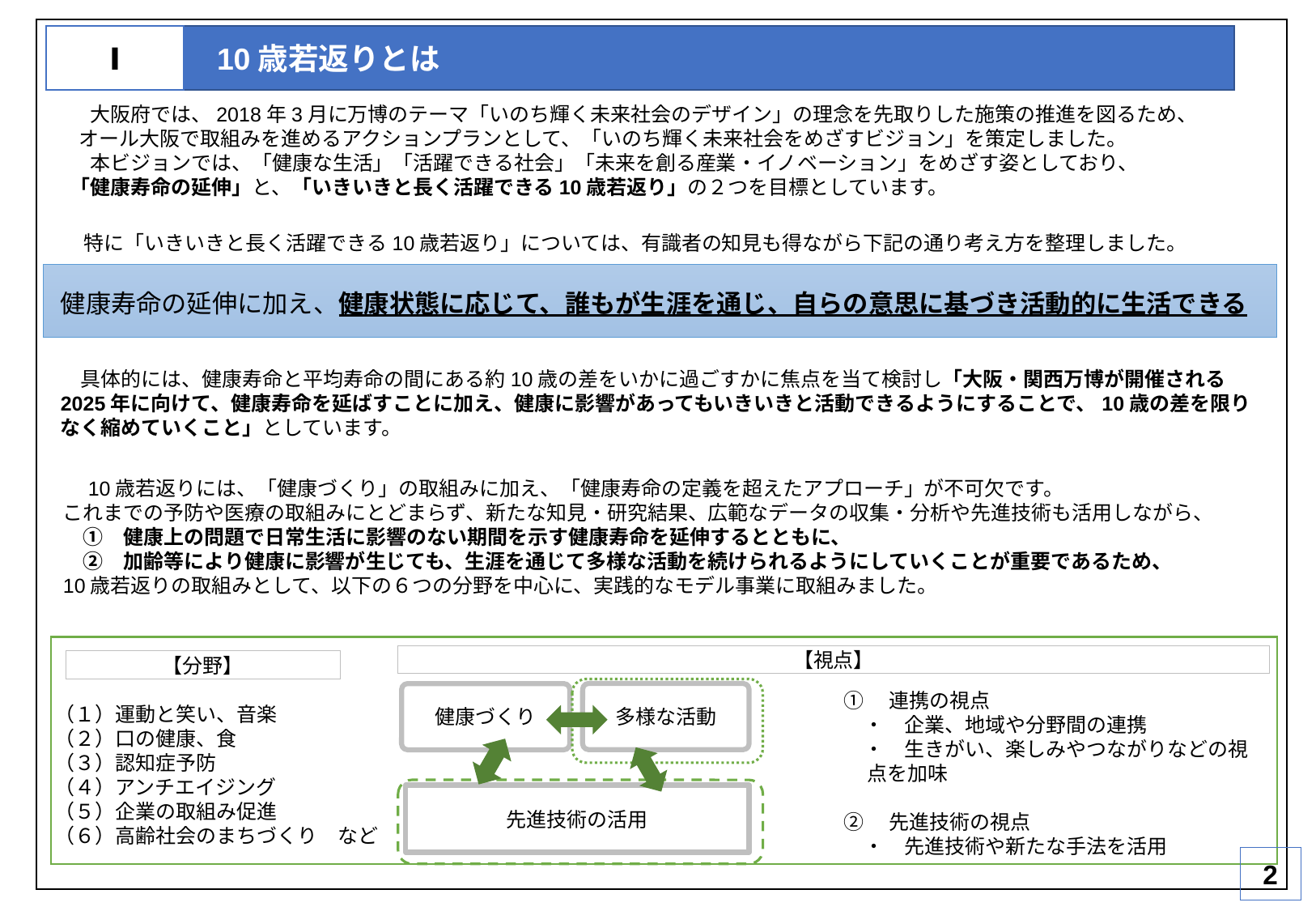

10歳若返りとは
Ⅰ
　大阪府では、2018年3月に万博のテーマ「いのち輝く未来社会のデザイン」の理念を先取りした施策の推進を図るため、
 オール大阪で取組みを進めるアクションプランとして、「いのち輝く未来社会をめざすビジョン」を策定しました。
　本ビジョンでは、「健康な生活」「活躍できる社会」「未来を創る産業・イノベーション」をめざす姿としており、
「健康寿命の延伸」と、「いきいきと長く活躍できる10歳若返り」の２つを目標としています。
　特に「いきいきと長く活躍できる10歳若返り」については、有識者の知見も得ながら下記の通り考え方を整理しました。

健康寿命の延伸に加え、健康状態に応じて、誰もが生涯を通じ、自らの意思に基づき活動的に生活できる

　具体的には、健康寿命と平均寿命の間にある約10歳の差をいかに過ごすかに焦点を当て検討し「大阪・関西万博が開催される2025年に向けて、健康寿命を延ばすことに加え、健康に影響があってもいきいきと活動できるようにすることで、10歳の差を限りなく縮めていくこと」としています。

　10歳若返りには、「健康づくり」の取組みに加え、「健康寿命の定義を超えたアプローチ」が不可欠です。
これまでの予防や医療の取組みにとどまらず、新たな知見・研究結果、広範なデータの収集・分析や先進技術も活用しながら、
　①　健康上の問題で日常生活に影響のない期間を示す健康寿命を延伸するとともに、
　②　加齢等により健康に影響が生じても、生涯を通じて多様な活動を続けられるようにしていくことが重要であるため、
10歳若返りの取組みとして、以下の６つの分野を中心に、実践的なモデル事業に取組みました。

【視点】
【分野】

多様な活動
健康づくり

先進技術の活用
①　連携の視点
　・　企業、地域や分野間の連携
　・　生きがい、楽しみやつながりなどの視点を加味

②　先進技術の視点
　・　先進技術や新たな手法を活用
（１）運動と笑い、音楽
（２）口の健康、食
（３）認知症予防
（４）アンチエイジング
（５）企業の取組み促進
（６）高齢社会のまちづくり　など
2